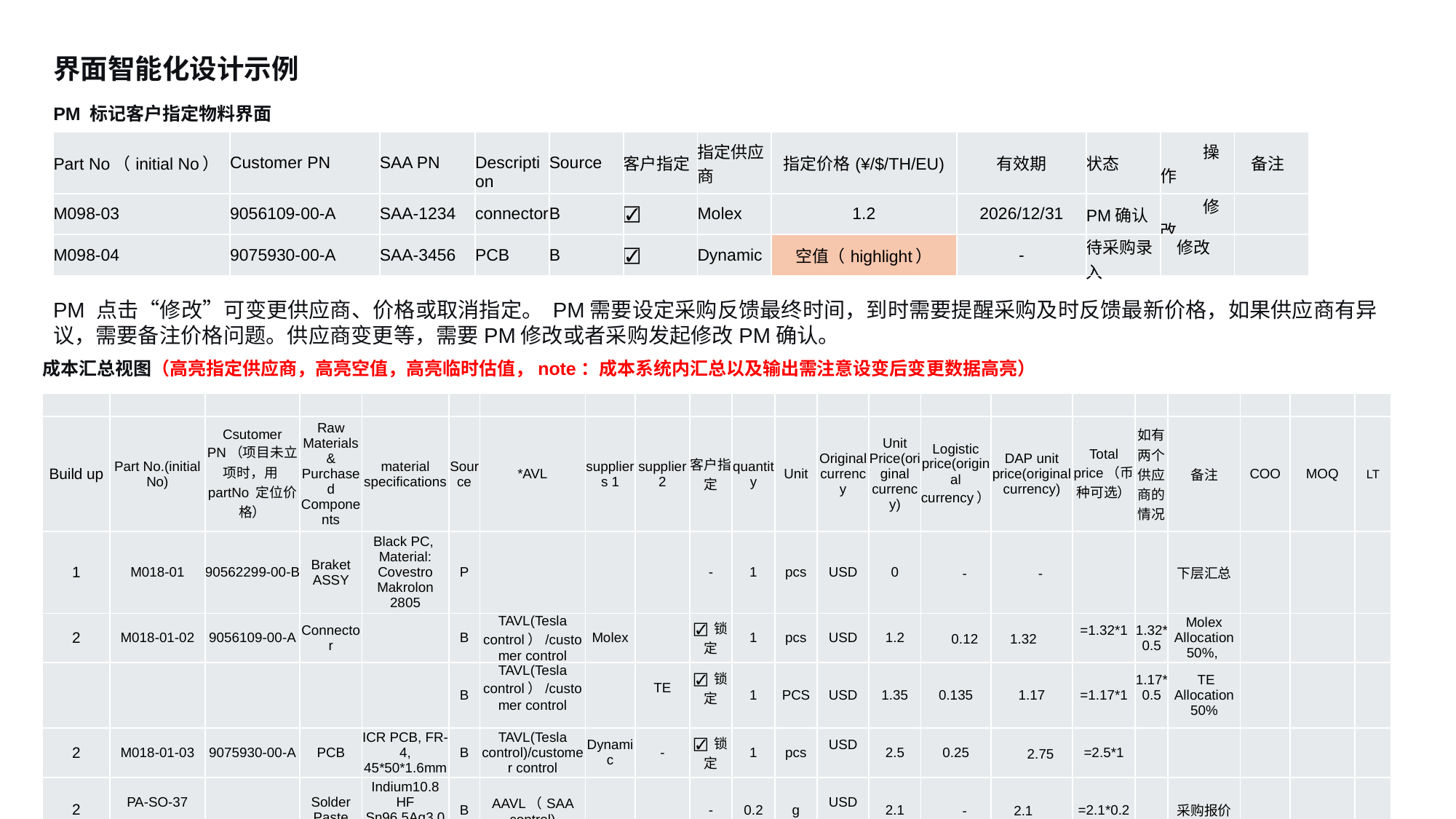

界面智能化设计示例
PM 标记客户指定物料界面
| Part No（initial No） | Customer PN | SAA PN | Description | Source | 客户指定 | 指定供应商 | 指定价格(¥/$/TH/EU) | 有效期 | 状态 | 操作 | 备注 |
| --- | --- | --- | --- | --- | --- | --- | --- | --- | --- | --- | --- |
| M098-03 | 9056109-00-A | SAA-1234 | connector | B | ☑️ | Molex | 1.2 | 2026/12/31 | PM确认 | 修改 |  |
| M098-04 | 9075930-00-A | SAA-3456 | PCB | B | ☑️ | Dynamic | 空值（highlight） | - | 待采购录入 | 修改 |  |

成本汇总视图（高亮指定供应商，高亮空值，高亮临时估值，note：成本系统内汇总以及输出需注意设变后变更数据高亮）

PM 点击“修改”可变更供应商、价格或取消指定。 PM需要设定采购反馈最终时间，到时需要提醒采购及时反馈最新价格，如果供应商有异议，需要备注价格问题。供应商变更等，需要PM修改或者采购发起修改PM确认。
|  |  |  |  |  |  |  |  |  |  |  |  |  |  |  |  |  |  |  |  |  |  |
| --- | --- | --- | --- | --- | --- | --- | --- | --- | --- | --- | --- | --- | --- | --- | --- | --- | --- | --- | --- | --- | --- |
| Build up | Part No.(initial No) | Csutomer PN（项目未立项时，用partNo 定位价格） | Raw Materials & Purchased Components | material specifications | Source | \*AVL | suppliers 1 | supplier 2 | 客户指定 | quantity | Unit | Original currency | Unit Price(original currency) | Logistic price(original currency） | DAP unit price(original currency) | Total price（币种可选） | 如有两个供应商的情况 | 备注 | COO | MOQ | LT |
| 1 | M018-01 | 90562299-00-B | Braket ASSY | Black PC, Material: Covestro Makrolon 2805 | P |  |  |  | - | 1 | pcs | USD | 0 | - | - |  |  | 下层汇总 |  |  |  |
| 2 | M018-01-02 | 9056109-00-A | Connector |  | B | TAVL(Tesla control）/customer control | Molex |  | ☑️ 锁定 | 1 | pcs | USD | 1.2 | 0.12 | 1.32 | =1.32\*1 | 1.32\*0.5 | Molex Allocation 50%, |  |  |  |
|  |  |  |  |  | B | TAVL(Tesla control）/customer control |  | TE | ☑️ 锁定 | 1 | PCS | USD | 1.35 | 0.135 | 1.17 | =1.17\*1 | 1.17\*0.5 | TE Allocation 50% |  |  |  |
| 2 | M018-01-03 | 9075930-00-A | PCB | ICR PCB, FR-4, 45\*50\*1.6mm | B | TAVL(Tesla control)/customer control | Dynamic | - | ☑️ 锁定 | 1 | pcs | USD | 2.5 | 0.25 | 2.75 | =2.5\*1 |  |  |  |  |  |
| 2 | PA-SO-37 |  | Solder Paste | Indium10.8 HF Sn96.5Ag3.0Cu0.5 | B | AAVL（SAA control) |  |  | - | 0.2 | g | USD | 2.1 | - | 2.1 | =2.1\*0.2 |  | 采购报价 |  |  |  |